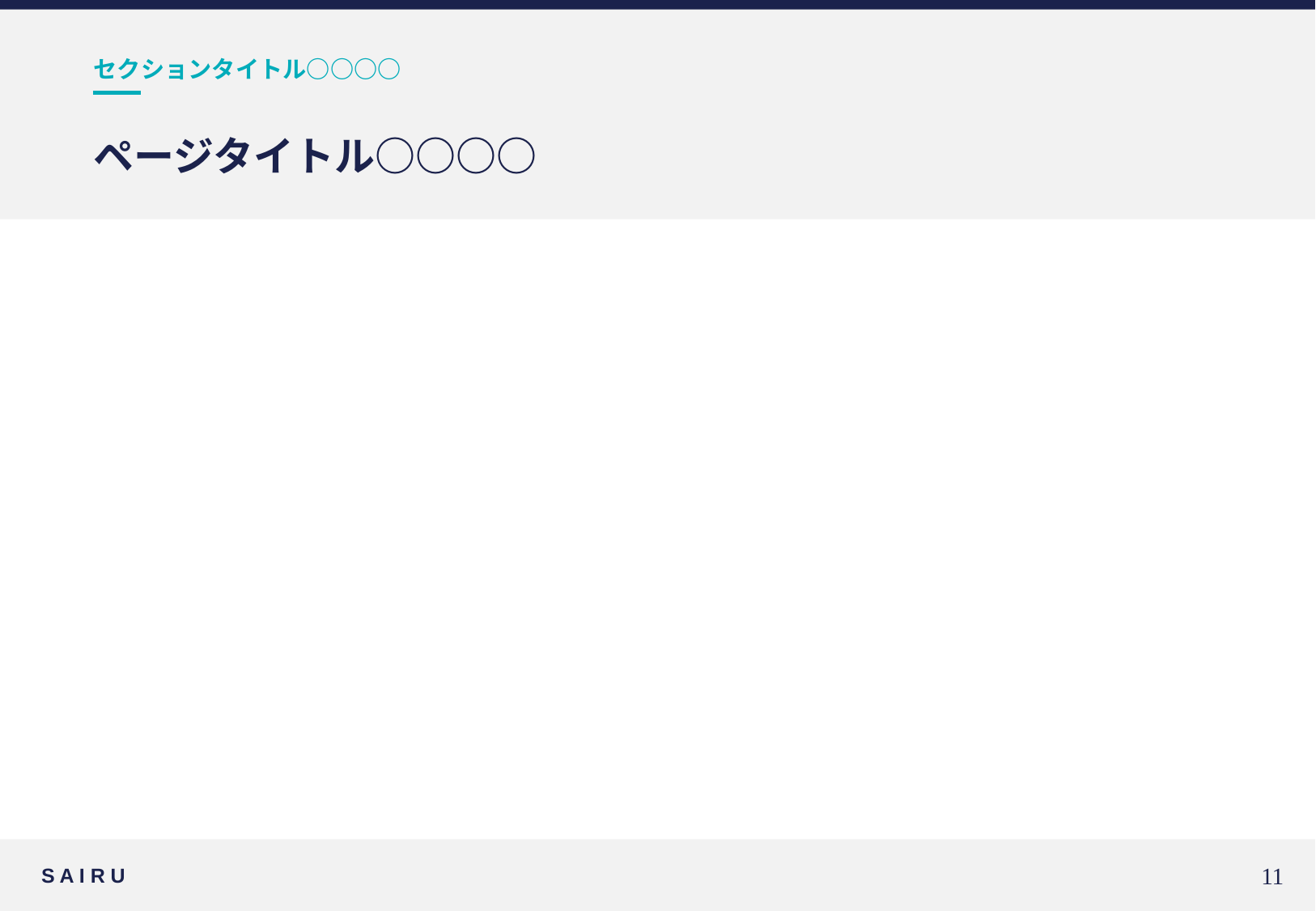

セクションタイトル○○○○
# ページタイトル○○○○
S A I R U
11